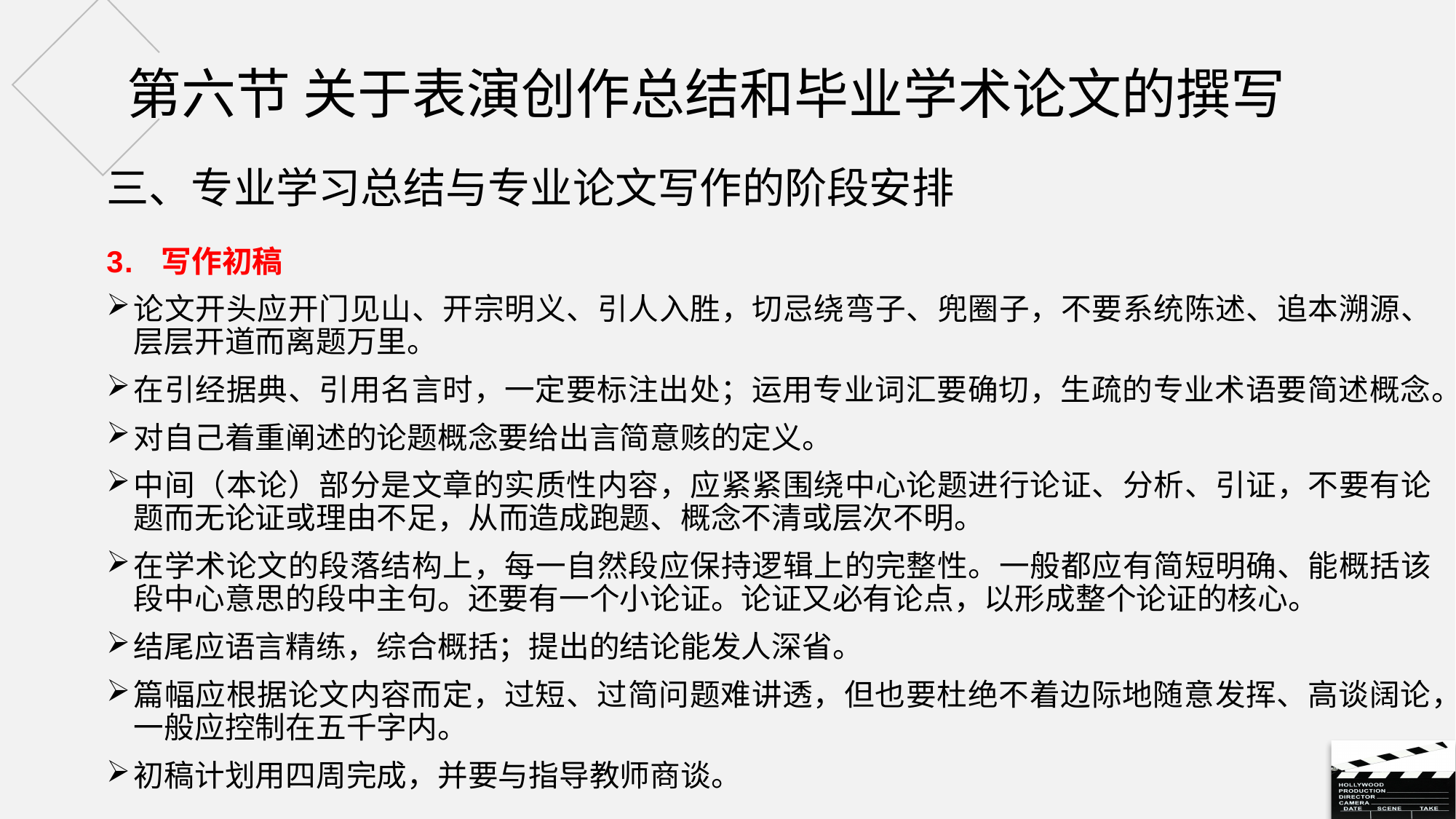

# 第六节 关于表演创作总结和毕业学术论文的撰写
三、专业学习总结与专业论文写作的阶段安排
写作初稿
论文开头应开门见山、开宗明义、引人入胜，切忌绕弯子、兜圈子，不要系统陈述、追本溯源、层层开道而离题万里。
在引经据典、引用名言时，一定要标注出处；运用专业词汇要确切，生疏的专业术语要简述概念。
对自己着重阐述的论题概念要给出言简意赅的定义。
中间（本论）部分是文章的实质性内容，应紧紧围绕中心论题进行论证、分析、引证，不要有论题而无论证或理由不足，从而造成跑题、概念不清或层次不明。
在学术论文的段落结构上，每一自然段应保持逻辑上的完整性。一般都应有简短明确、能概括该段中心意思的段中主句。还要有一个小论证。论证又必有论点，以形成整个论证的核心。
结尾应语言精练，综合概括；提出的结论能发人深省。
篇幅应根据论文内容而定，过短、过简问题难讲透，但也要杜绝不着边际地随意发挥、高谈阔论，一般应控制在五千字内。
初稿计划用四周完成，并要与指导教师商谈。